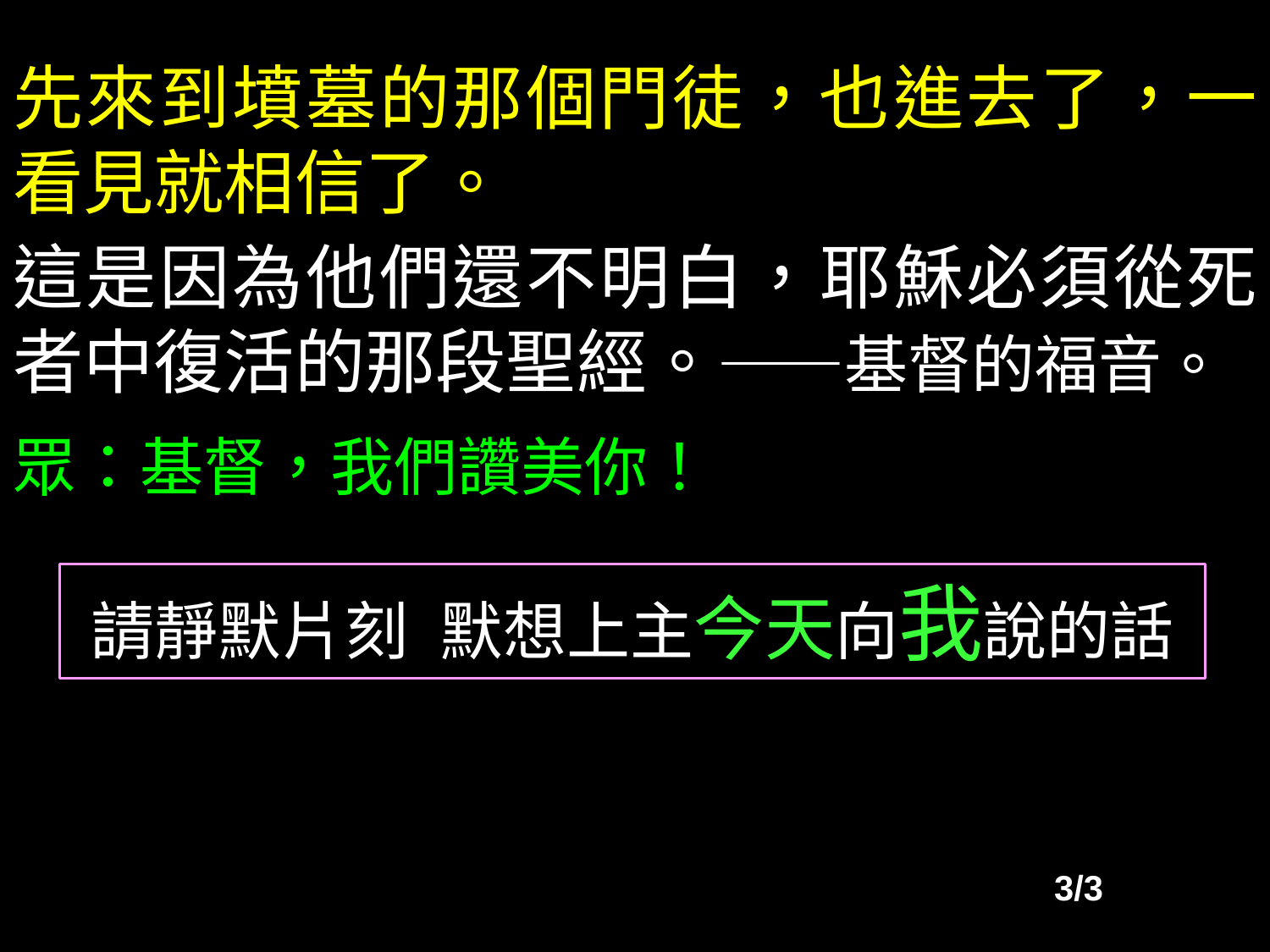

先來到墳墓的那個門徒，也進去了，一看見就相信了。
這是因為他們還不明白，耶穌必須從死者中復活的那段聖經。——基督的福音。
眾：基督，我們讚美你！

請靜默片刻 默想上主今天向我說的話
3/3